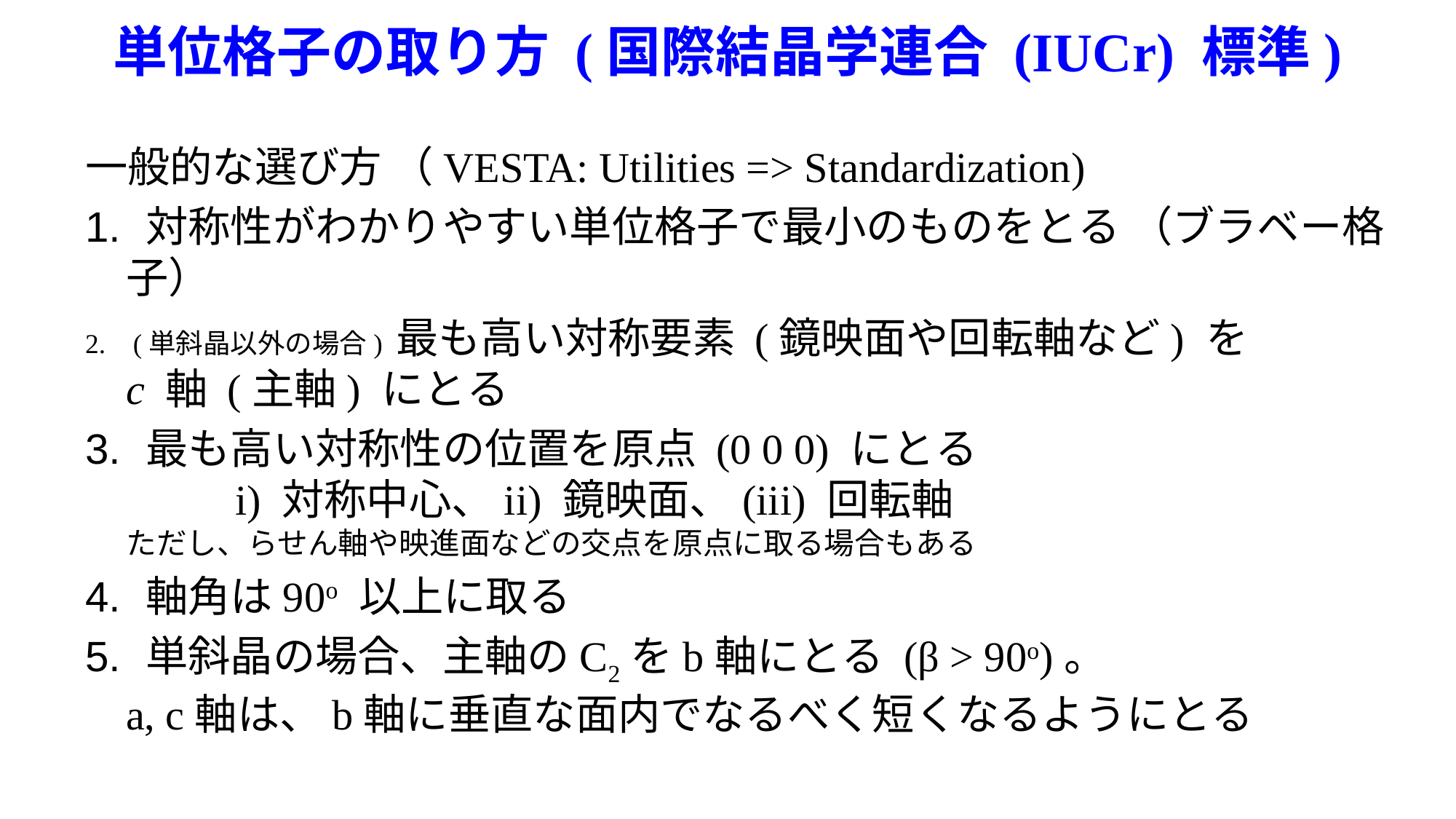

# 単位格子の取り方 (国際結晶学連合 (IUCr) 標準)
一般的な選び方 （VESTA: Utilities => Standardization)
 対称性がわかりやすい単位格子で最小のものをとる （ブラベー格子）
 (単斜晶以外の場合) 最も高い対称要素 (鏡映面や回転軸など) を
c 軸 (主軸) にとる
 最も高い対称性の位置を原点 (0 0 0) にとる
		i) 対称中心、ii) 鏡映面、(iii) 回転軸
ただし、らせん軸や映進面などの交点を原点に取る場合もある
 軸角は90o 以上に取る
 単斜晶の場合、主軸のC2をb軸にとる (β > 90o)。
a, c軸は、b軸に垂直な面内でなるべく短くなるようにとる